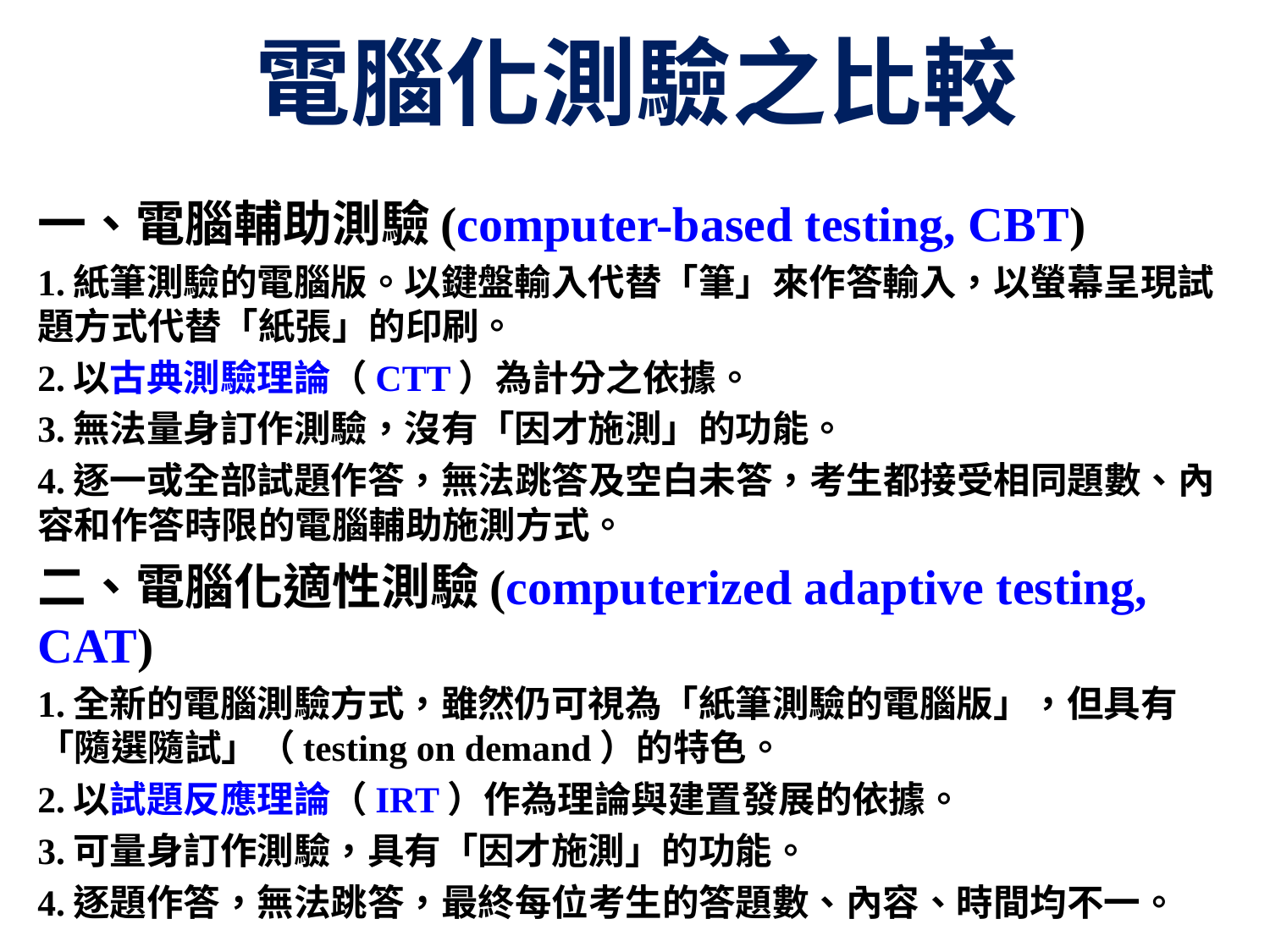

# 電腦化測驗之比較
一、電腦輔助測驗(computer-based testing, CBT)
1.紙筆測驗的電腦版。以鍵盤輸入代替「筆」來作答輸入，以螢幕呈現試題方式代替「紙張」的印刷。
2.以古典測驗理論（CTT）為計分之依據。
3.無法量身訂作測驗，沒有「因才施測」的功能。
4.逐一或全部試題作答，無法跳答及空白未答，考生都接受相同題數、內容和作答時限的電腦輔助施測方式。
二、電腦化適性測驗(computerized adaptive testing, CAT)
1.全新的電腦測驗方式，雖然仍可視為「紙筆測驗的電腦版」，但具有「隨選隨試」（testing on demand）的特色。
2.以試題反應理論（IRT）作為理論與建置發展的依據。
3.可量身訂作測驗，具有「因才施測」的功能。
4.逐題作答，無法跳答，最終每位考生的答題數、內容、時間均不一。